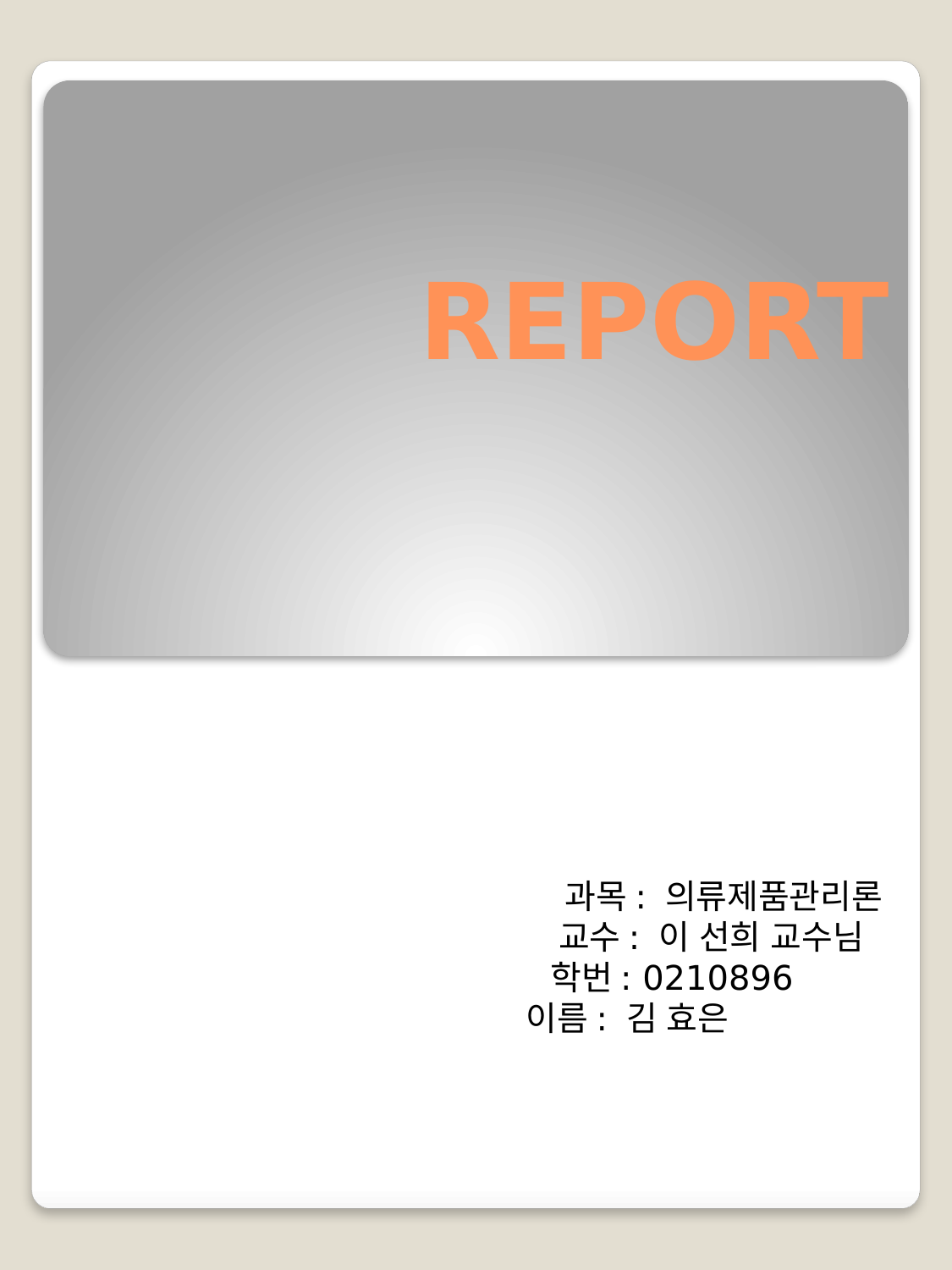

# REPORT
과목: 의류제품관리론
교수: 이 선희 교수님.
학번: 0210896……..
이름: 김 효은………….